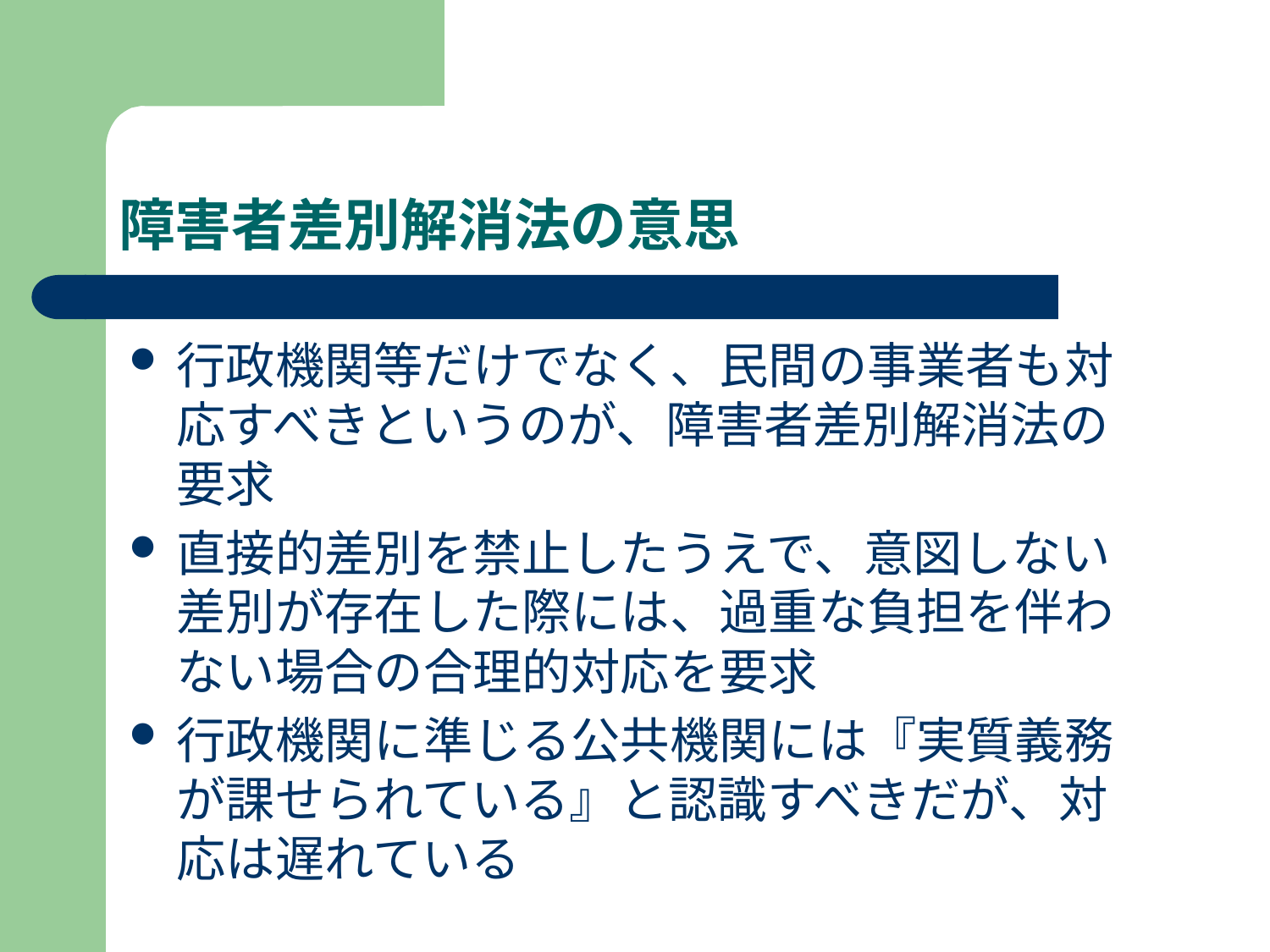

# 障害者差別解消法の意思
行政機関等だけでなく、民間の事業者も対応すべきというのが、障害者差別解消法の要求
直接的差別を禁止したうえで、意図しない差別が存在した際には、過重な負担を伴わない場合の合理的対応を要求
行政機関に準じる公共機関には『実質義務が課せられている』と認識すべきだが、対応は遅れている